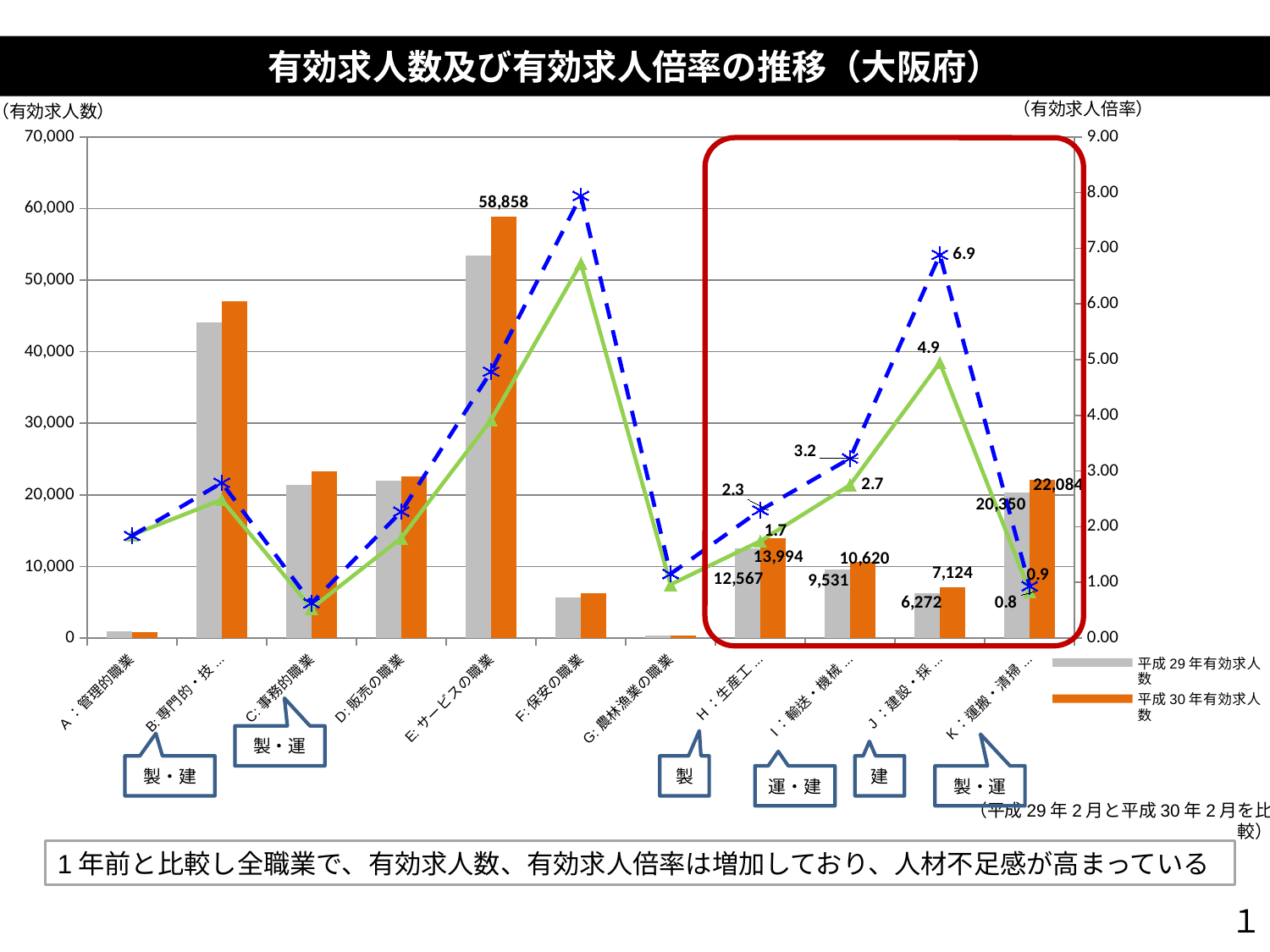

有効求人数及び有効求人倍率の推移（大阪府）
（有効求人数）
（有効求人倍率）

### Chart

| Category | 平成29年有効求人数　 | 平成30年有効求人数　 | 平成29年有効求人倍率 | 平成30年有効求人倍率 |
|---|---|---|---|---|
| A：管理的職業 | 995.0 | 852.0 | 1.8494423791821561 | 1.8362068965517242 |
| B:専門的・技術的職業 | 44136.0 | 47004.0 | 2.482898289828983 | 2.788065721573047 |
| C:事務的職業 | 21390.0 | 23254.0 | 0.5338158223109558 | 0.6261005357960205 |
| D:販売の職業 | 21936.0 | 22555.0 | 1.7964130701826222 | 2.2704852023354136 |
| E:サービスの職業 | 53384.0 | 58858.0 | 3.9166544387380777 | 4.785592324579234 |
| F:保安の職業 | 5631.0 | 6265.0 | 6.727598566308243 | 7.9404309252218 |
| G:農林漁業の職業 | 313.0 | 349.0 | 0.9601226993865031 | 1.1518151815181519 |
| H：生産工程の職業 | 12567.0 | 13994.0 | 1.7405817174515235 | 2.2956036745406823 |
| I：輸送・機械運転の職業 | 9531.0 | 10620.0 | 2.7482698961937717 | 3.2260024301336574 |
| J：建設・採掘の職業 | 6272.0 | 7124.0 | 4.946372239747634 | 6.883091787439613 |
| K：運搬・清掃等の職業 | 20350.0 | 22084.0 | 0.8375519611474668 | 0.9308716911144832 |
製・運
製・建
製
建
運・建
製・運
（平成29年2月と平成30年2月を比較）
1年前と比較し全職業で、有効求人数、有効求人倍率は増加しており、人材不足感が高まっている
１